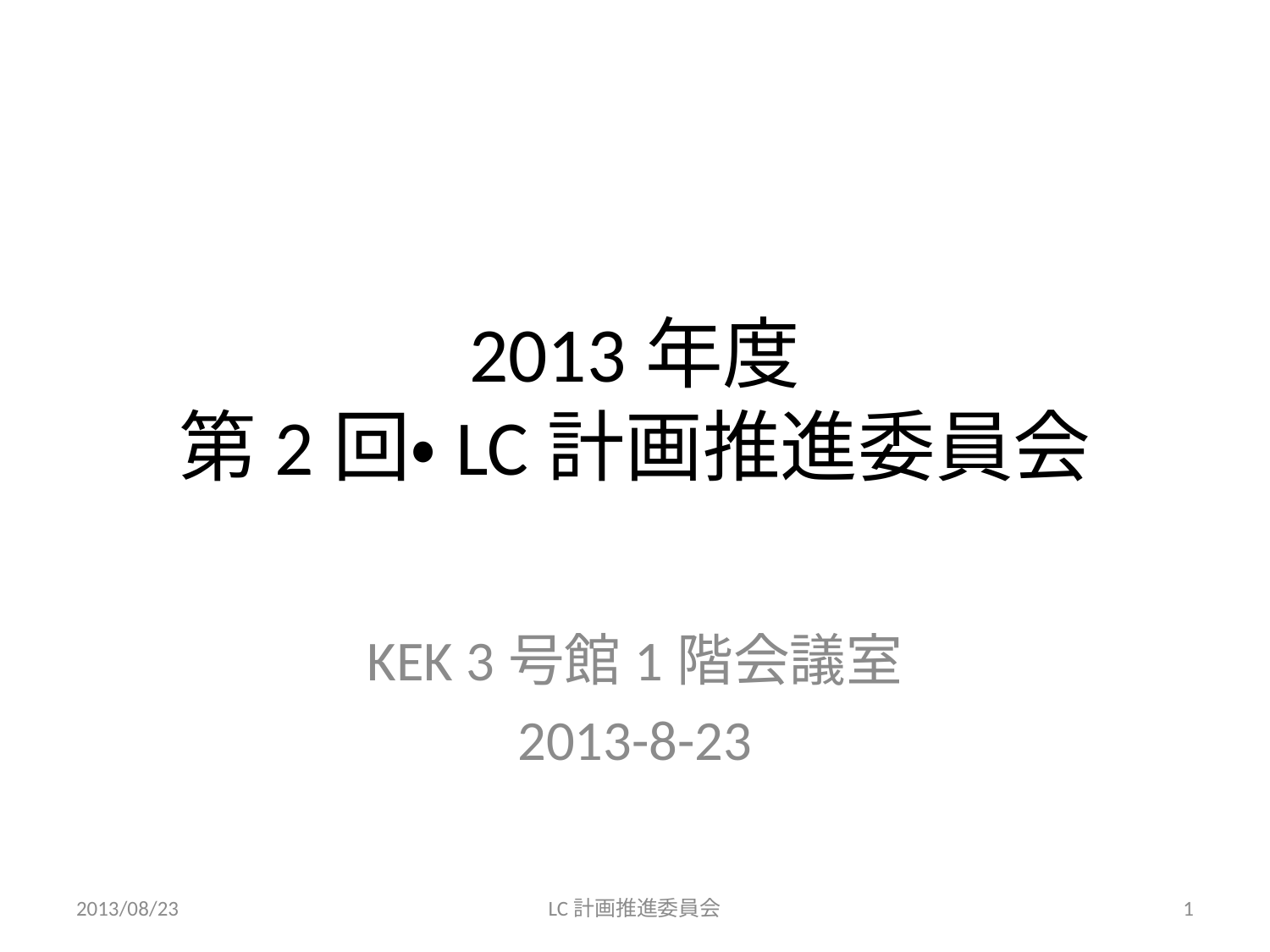

# 2013年度 第2回・LC計画推進委員会

KEK 3号館1階会議室
2013-8-23

2013/08/23
LC計画推進委員会
1